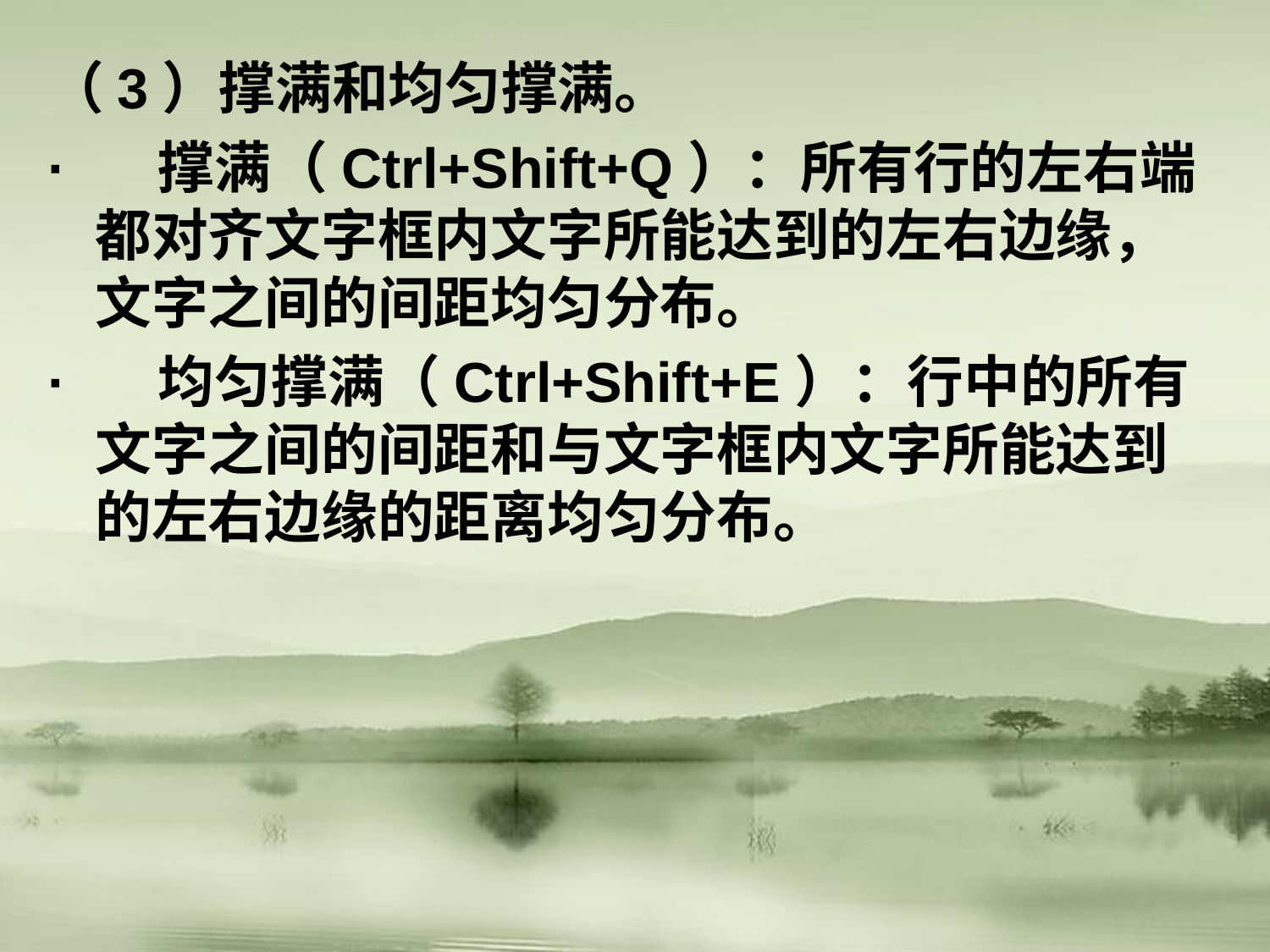

（3）撑满和均匀撑满。
·     撑满（Ctrl+Shift+Q）：所有行的左右端都对齐文字框内文字所能达到的左右边缘，文字之间的间距均匀分布。
·     均匀撑满（Ctrl+Shift+E）：行中的所有文字之间的间距和与文字框内文字所能达到的左右边缘的距离均匀分布。